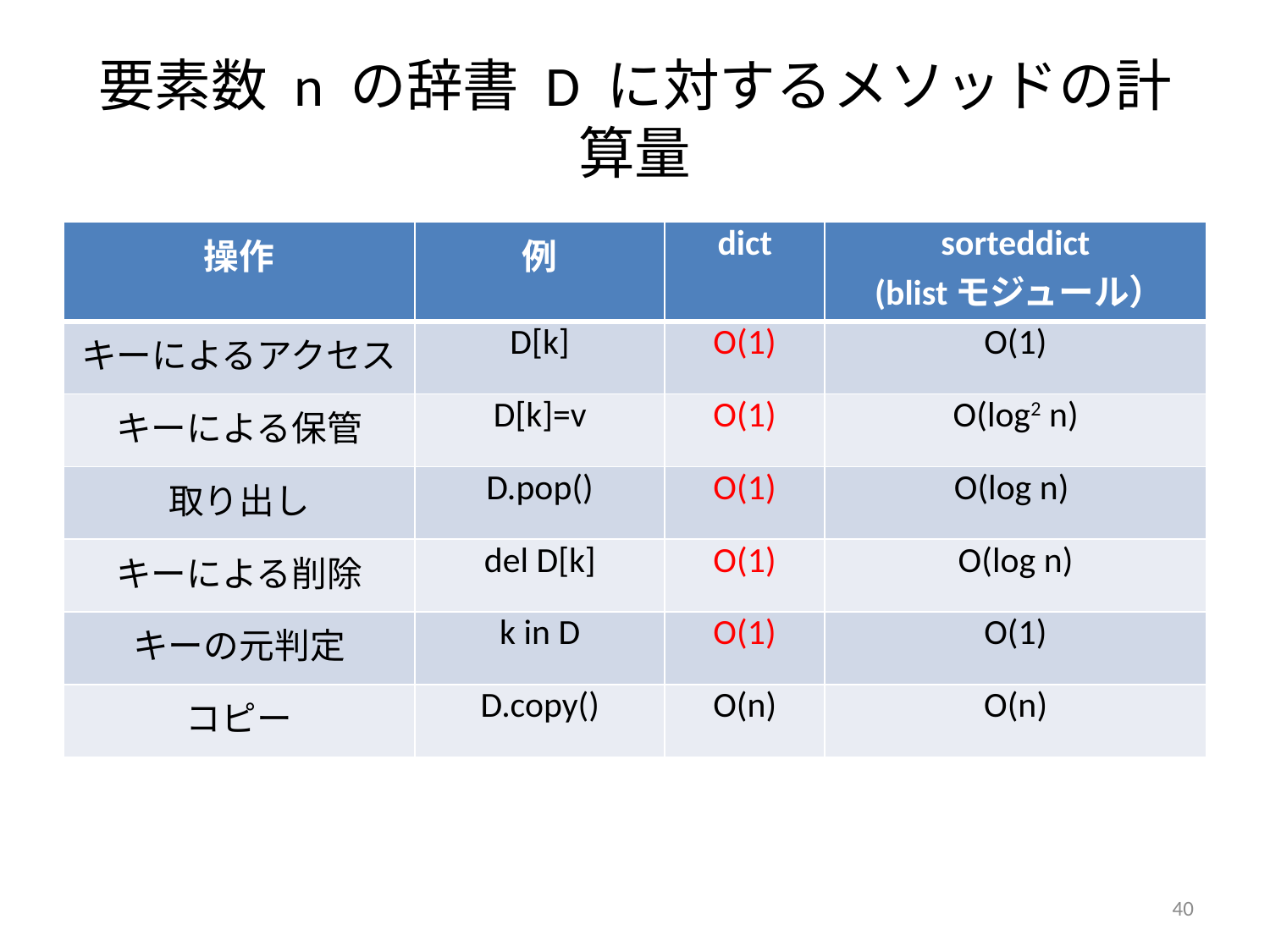

# 要素数 n の辞書 D に対するメソッドの計算量
| 操作 | 例 | dict | sorteddict (blistモジュール） |
| --- | --- | --- | --- |
| キーによるアクセス | D[k] | O(1) | O(1) |
| キーによる保管 | D[k]=v | O(1) | O(log2 n) |
| 取り出し | D.pop() | O(1) | O(log n) |
| キーによる削除 | del D[k] | O(1) | O(log n) |
| キーの元判定 | k in D | O(1) | O(1) |
| コピー | D.copy() | O(n) | O(n) |
40